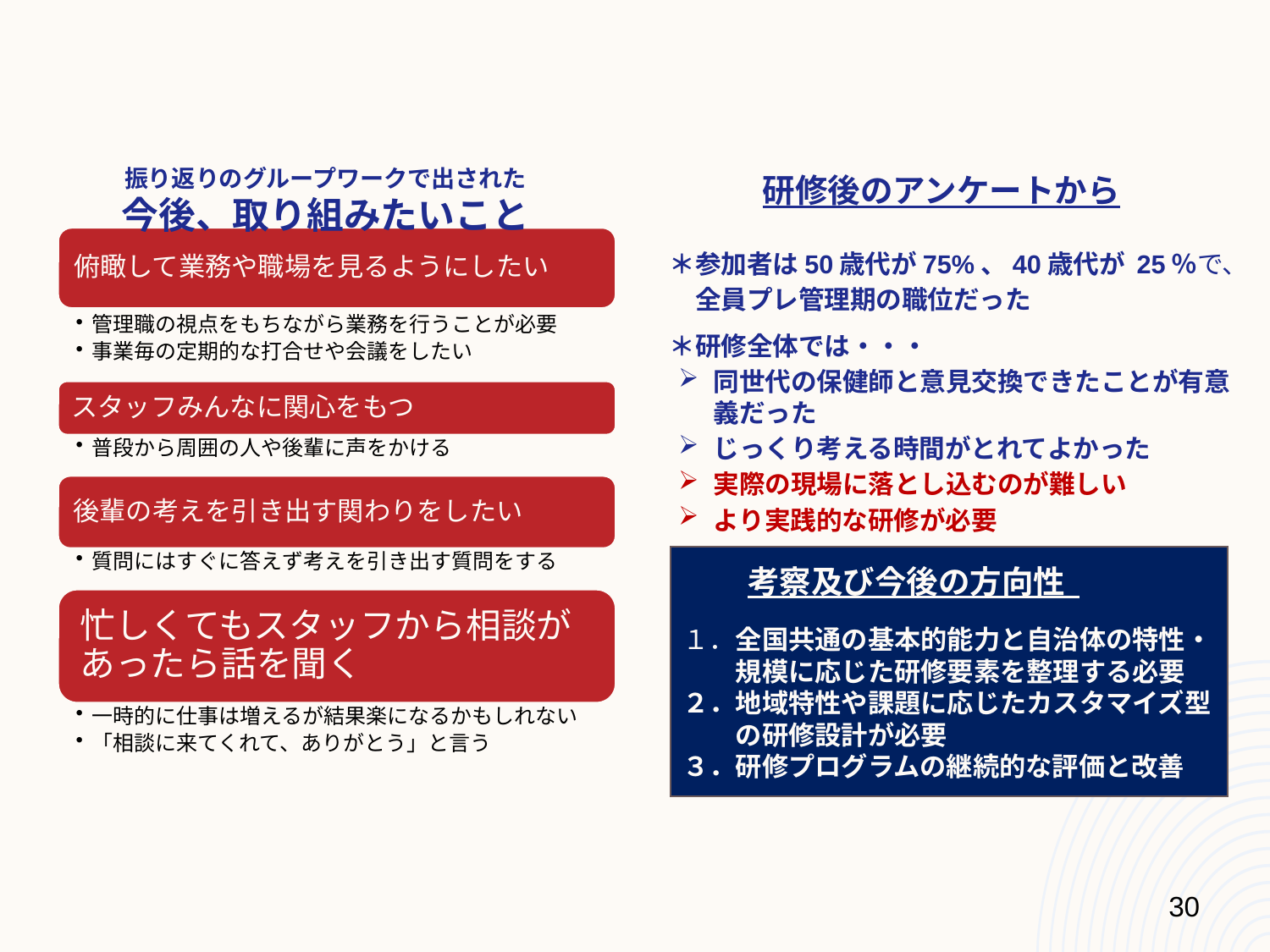

# 研修後のアンケートから

＊参加者は50歳代が75%、40歳代が 25％で、
　全員プレ管理期の職位だった
＊研修全体では・・・
同世代の保健師と意見交換できたことが有意義だった
じっくり考える時間がとれてよかった
実際の現場に落とし込むのが難しい
より実践的な研修が必要

振り返りのグループワークで出された
今後、取り組みたいこと
俯瞰して業務や職場を見るようにしたい
管理職の視点をもちながら業務を行うことが必要
事業毎の定期的な打合せや会議をしたい
スタッフみんなに関心をもつ
普段から周囲の人や後輩に声をかける
後輩の考えを引き出す関わりをしたい
質問にはすぐに答えず考えを引き出す質問をする
忙しくてもスタッフから相談があったら話を聞く
一時的に仕事は増えるが結果楽になるかもしれない
「相談に来てくれて、ありがとう」と言う
        考察及び今後の方向性
１．全国共通の基本的能力と自治体の特性・
　　規模に応じた研修要素を整理する必要
２．地域特性や課題に応じたカスタマイズ型
　　の研修設計が必要
３．研修プログラムの継続的な評価と改善
30